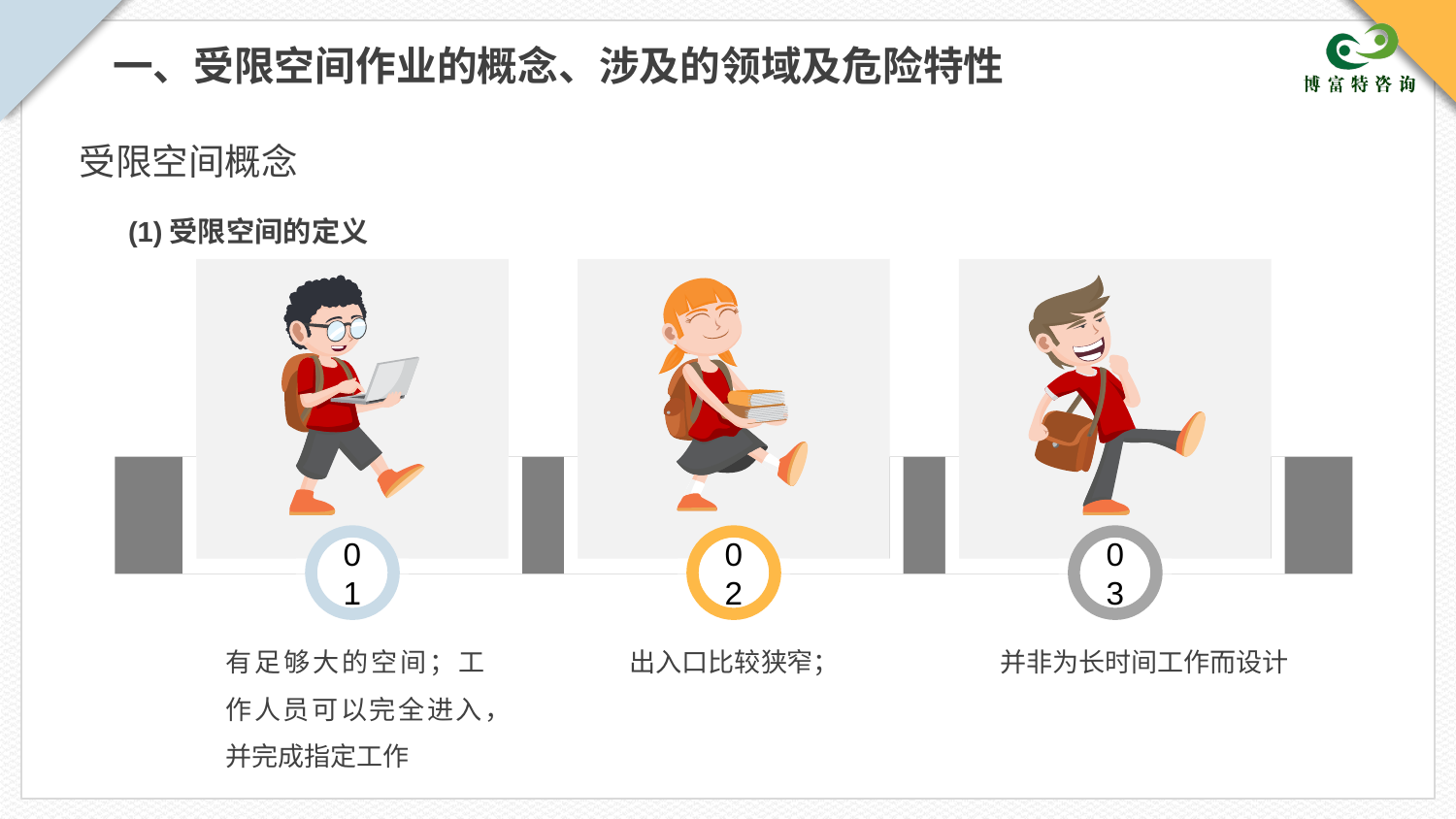

一、受限空间作业的概念、涉及的领域及危险特性
受限空间概念
 (1)受限空间的定义

01
02
03
有足够大的空间；工作人员可以完全进入，并完成指定工作
出入口比较狭窄；
并非为长时间工作而设计